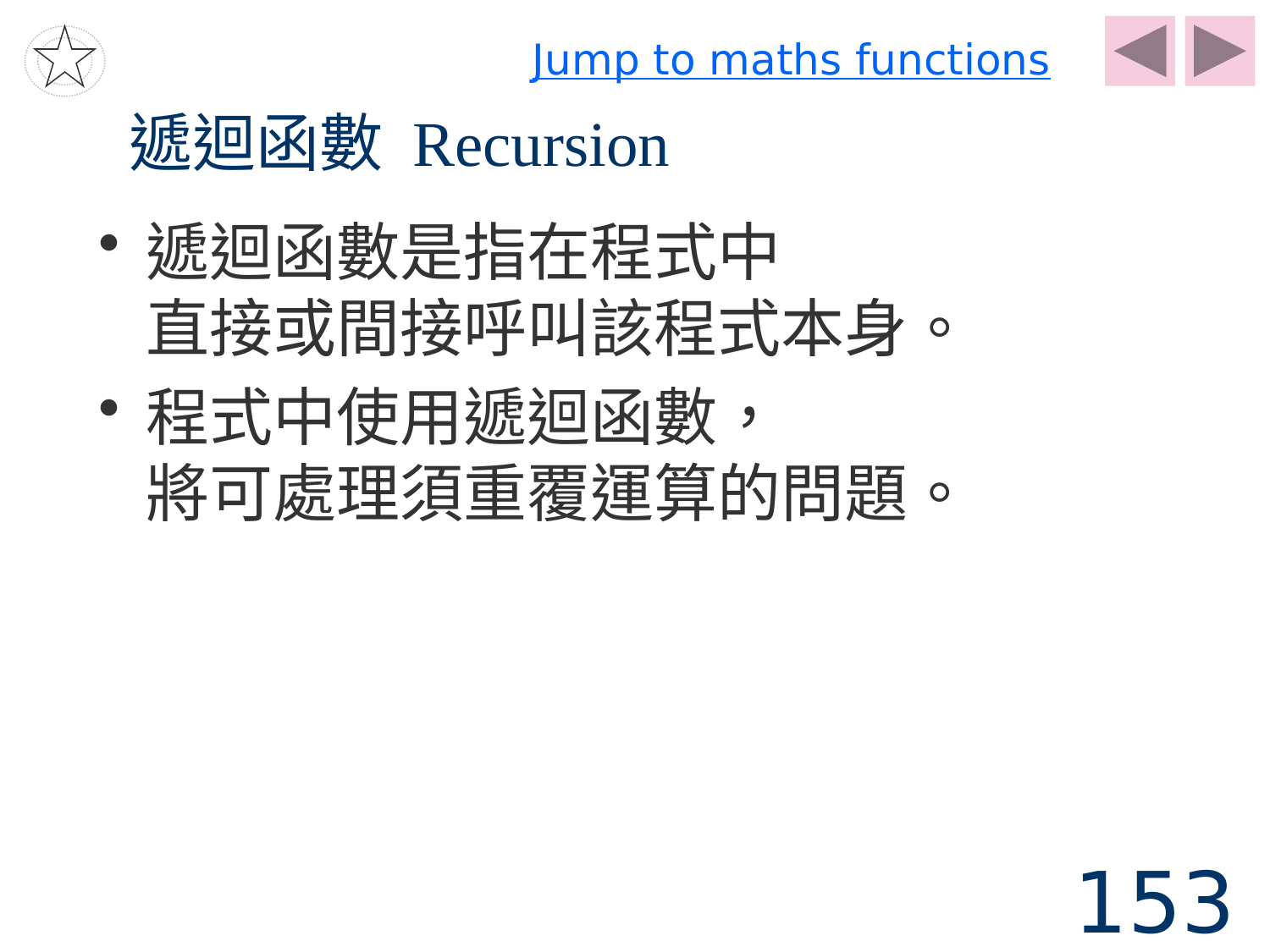

Jump to maths functions
# 遞迴函數 Recursion
遞迴函數是指在程式中
直接或間接呼叫該程式本身。
程式中使用遞迴函數，
將可處理須重覆運算的問題。
153